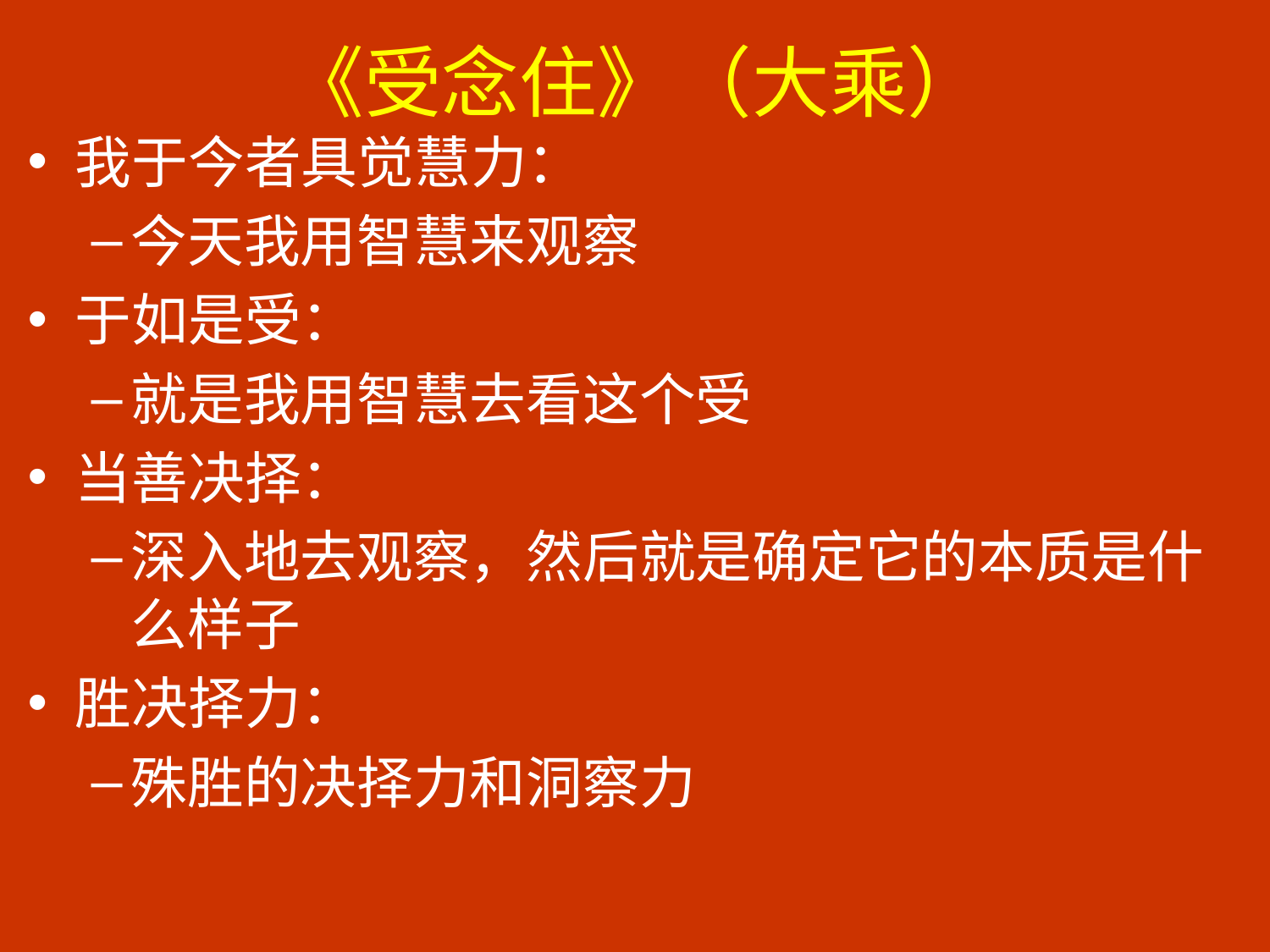

# 《受念住》（大乘）
我于今者具觉慧力：
今天我用智慧来观察
于如是受：
就是我用智慧去看这个受
当善决择：
深入地去观察，然后就是确定它的本质是什么样子
胜决择力：
殊胜的决择力和洞察力